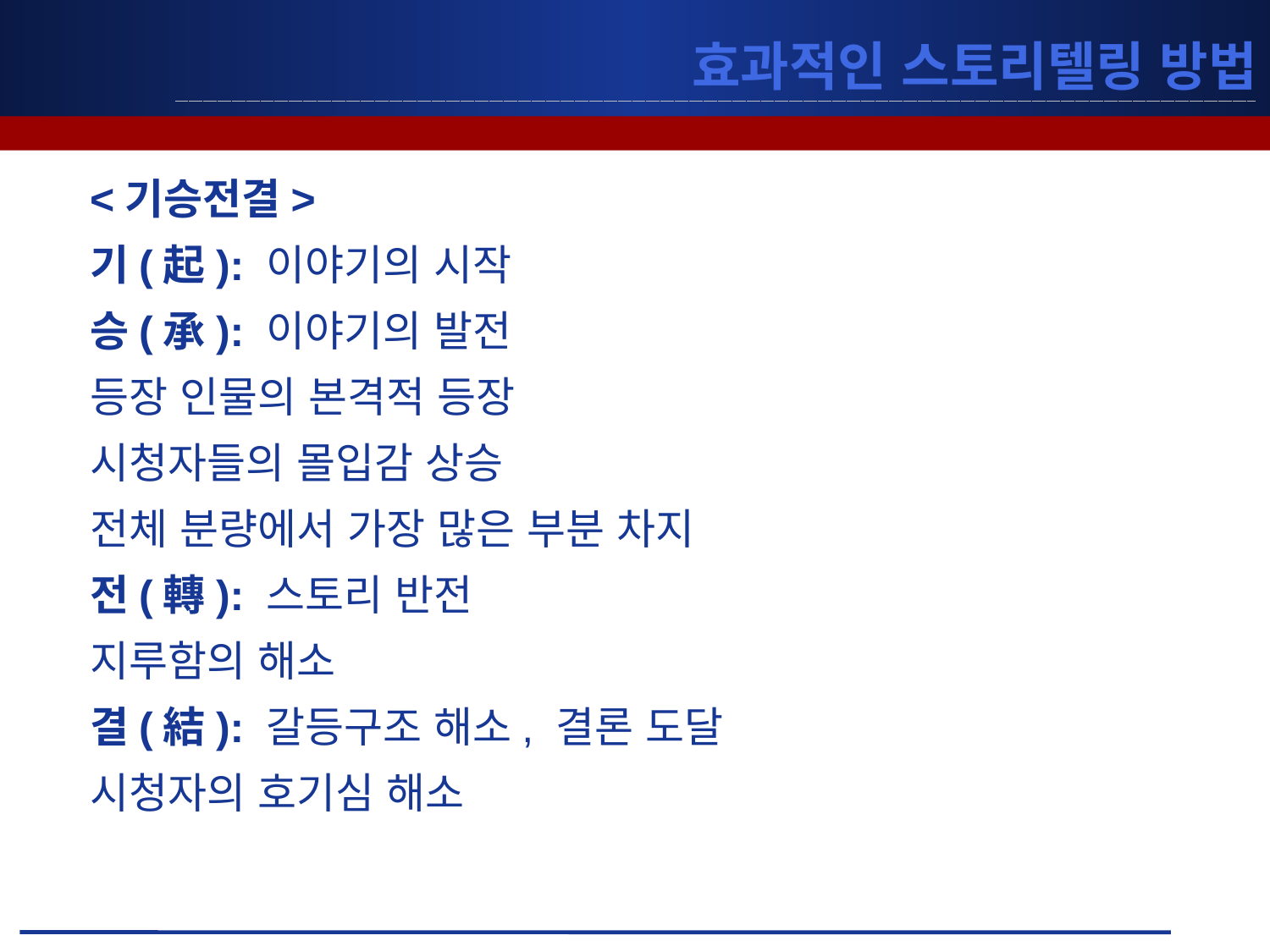

# 효과적인 스토리텔링 방법
<기승전결>
기(起): 이야기의 시작
승(承): 이야기의 발전
등장 인물의 본격적 등장
시청자들의 몰입감 상승
전체 분량에서 가장 많은 부분 차지
전(轉): 스토리 반전
지루함의 해소
결(結): 갈등구조 해소, 결론 도달
시청자의 호기심 해소